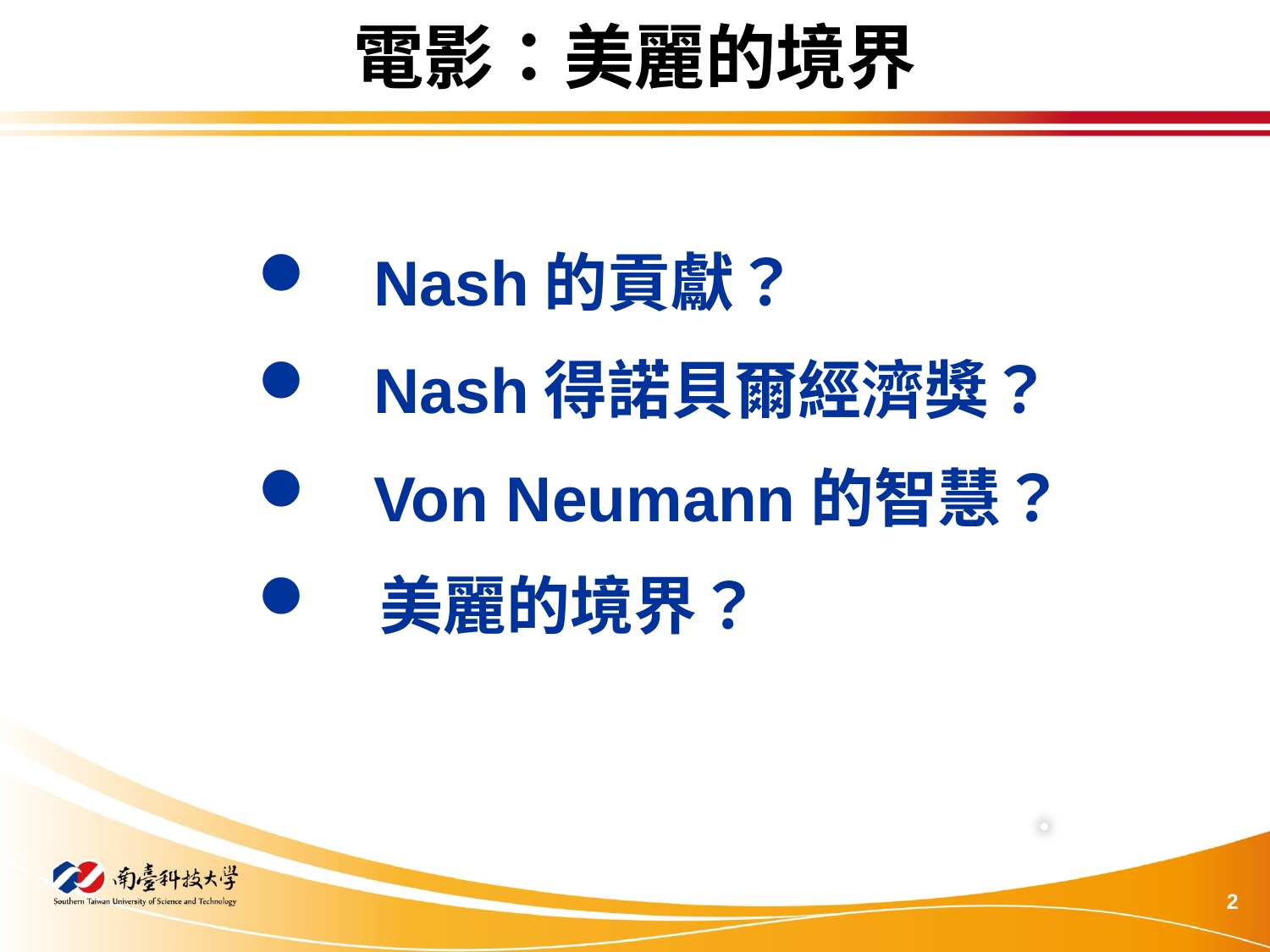

# 電影：美麗的境界
   Nash的貢獻？
   Nash得諾貝爾經濟獎？
   Von Neumann的智慧？
   美麗的境界？

2